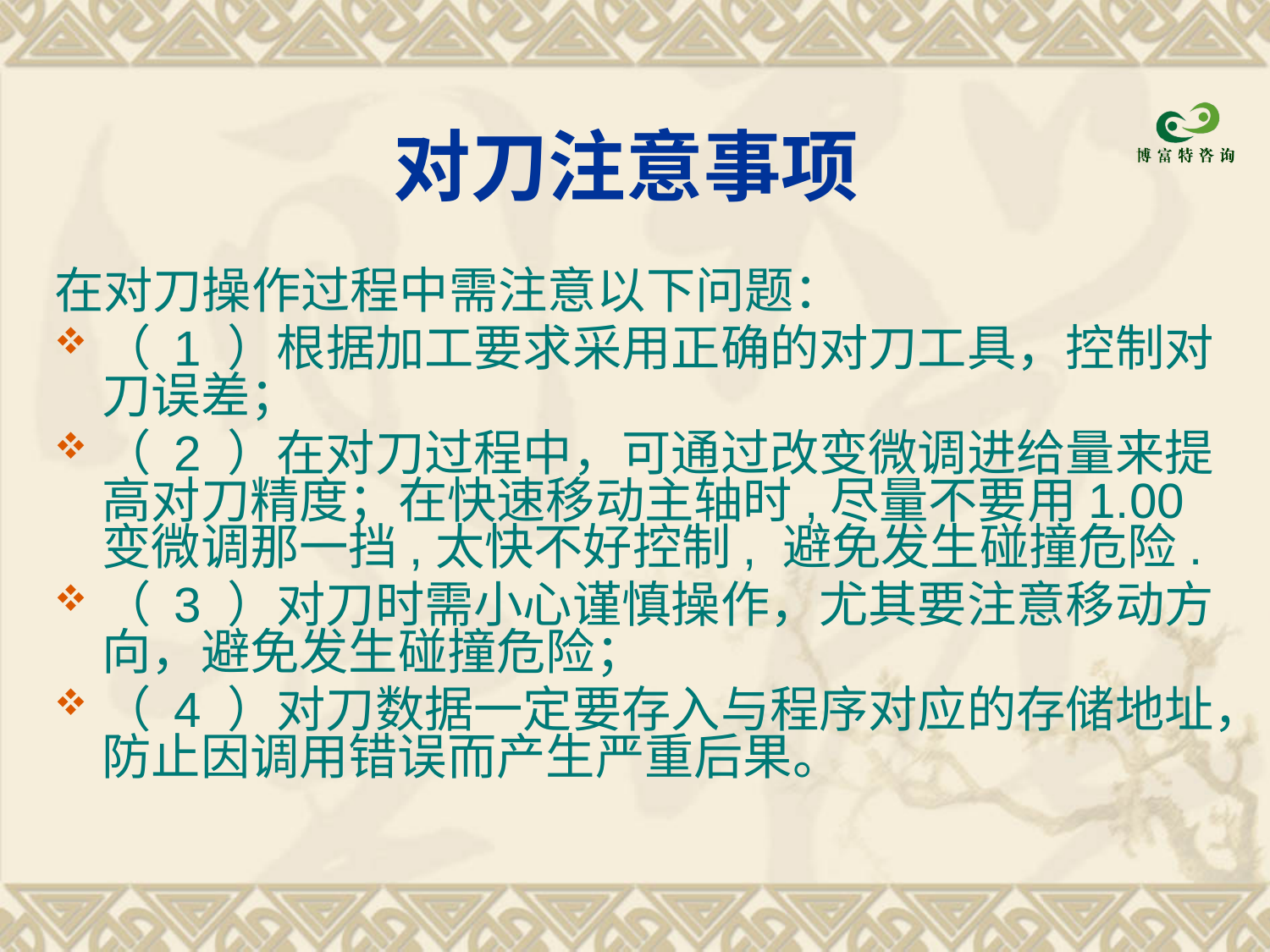

# 对刀注意事项
在对刀操作过程中需注意以下问题：
（ 1 ）根据加工要求采用正确的对刀工具，控制对刀误差；
（ 2 ）在对刀过程中，可通过改变微调进给量来提高对刀精度；在快速移动主轴时,尽量不要用1.00变微调那一挡,太快不好控制, 避免发生碰撞危险.
（ 3 ）对刀时需小心谨慎操作，尤其要注意移动方向，避免发生碰撞危险；
（ 4 ）对刀数据一定要存入与程序对应的存储地址，防止因调用错误而产生严重后果。